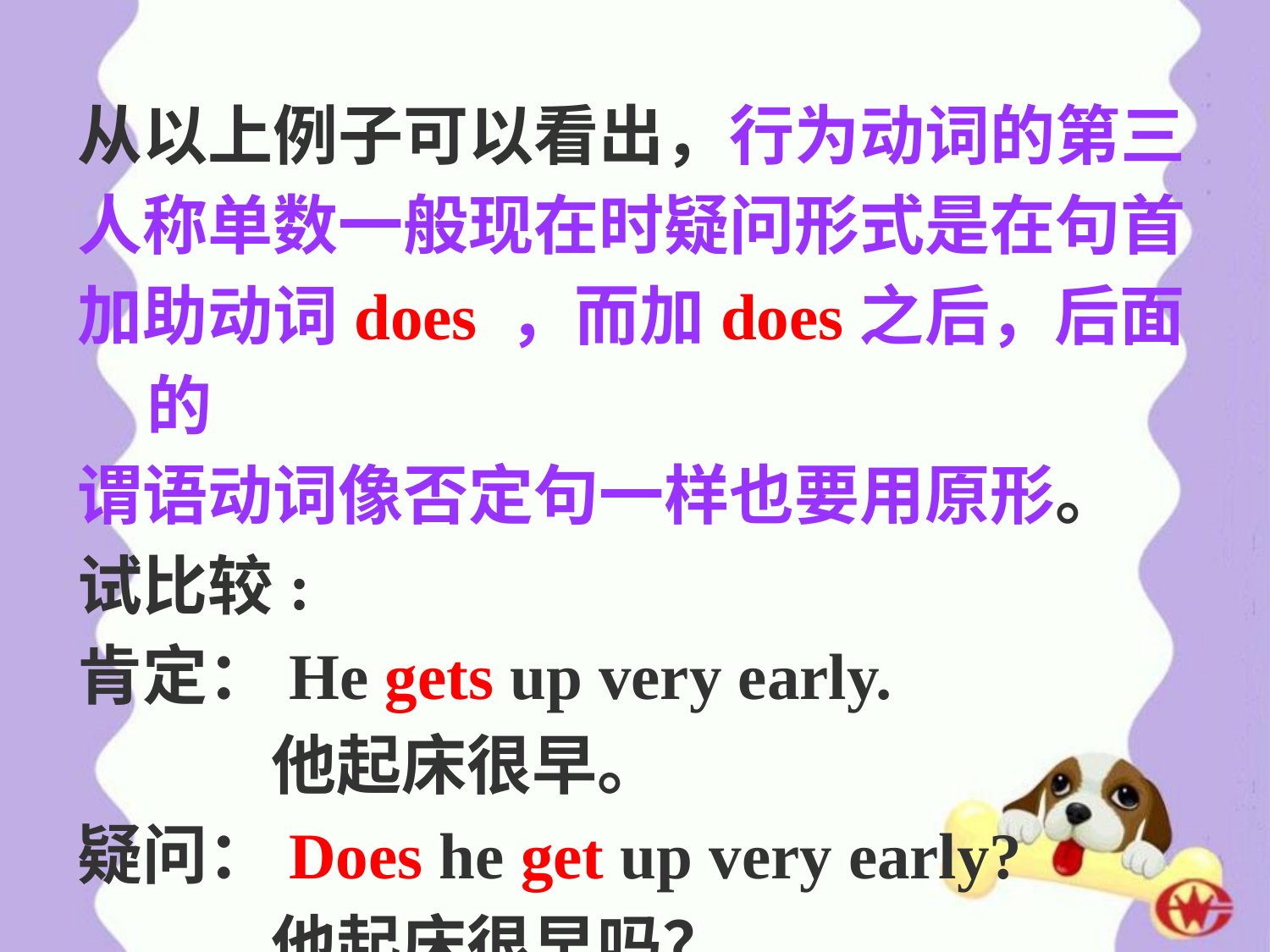

从以上例子可以看出，行为动词的第三
人称单数一般现在时疑问形式是在句首
加助动词does ，而加does之后，后面的
谓语动词像否定句一样也要用原形。
试比较:
肯定：He gets up very early.
            他起床很早。
疑问：Does he get up very early?
            他起床很早吗？